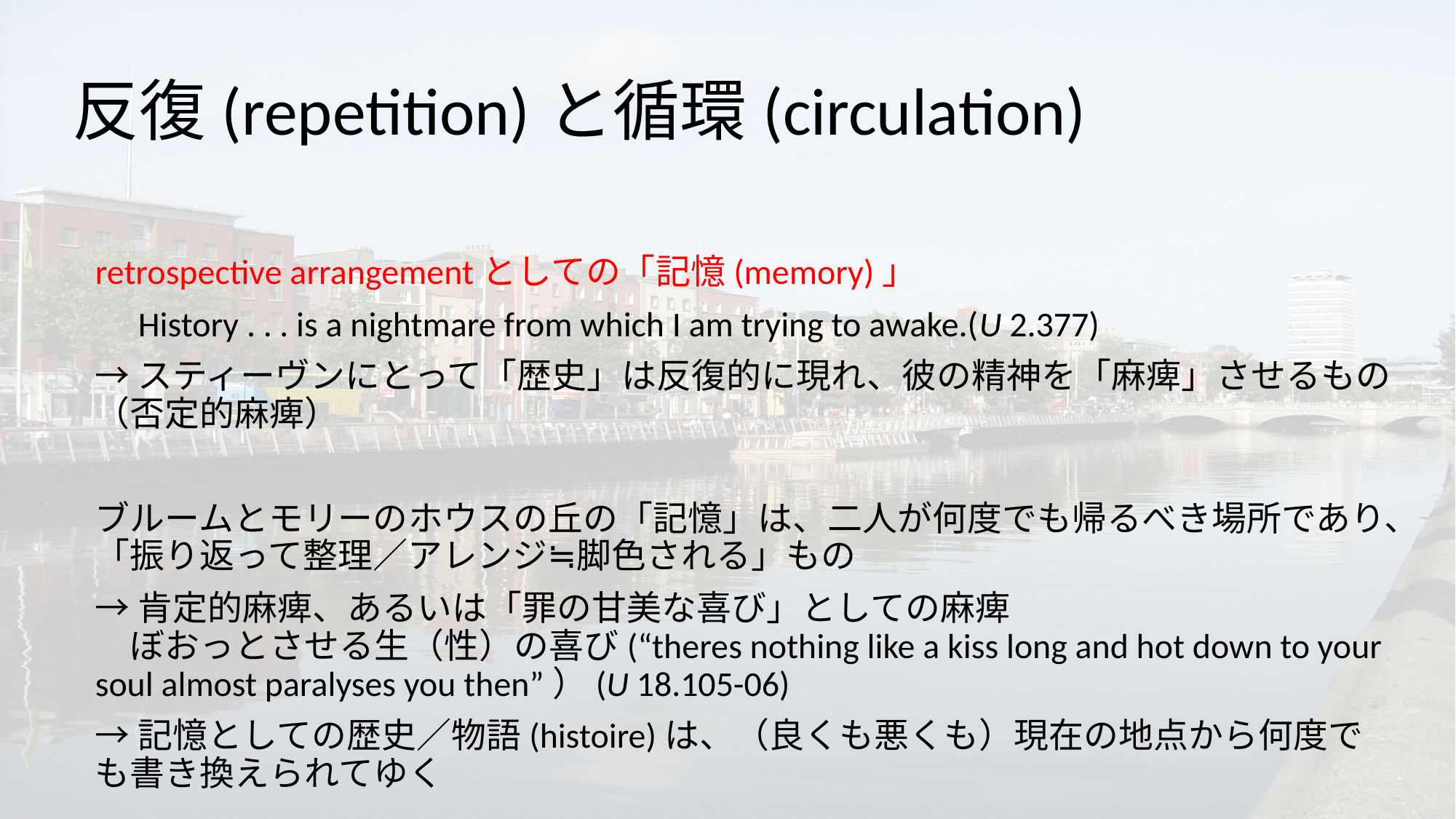

# 反復(repetition)と循環(circulation)
retrospective arrangementとしての「記憶(memory)」
　History . . . is a nightmare from which I am trying to awake.(U 2.377)
→スティーヴンにとって「歴史」は反復的に現れ、彼の精神を「麻痺」させるもの（否定的麻痺）

ブルームとモリーのホウスの丘の「記憶」は、二人が何度でも帰るべき場所であり、「振り返って整理／アレンジ≒脚色される」もの
→肯定的麻痺、あるいは「罪の甘美な喜び」としての麻痺
　ぼおっとさせる生（性）の喜び(“theres nothing like a kiss long and hot down to your soul almost paralyses you then”）(U 18.105-06)
→記憶としての歴史／物語(histoire)は、（良くも悪くも）現在の地点から何度でも書き換えられてゆく